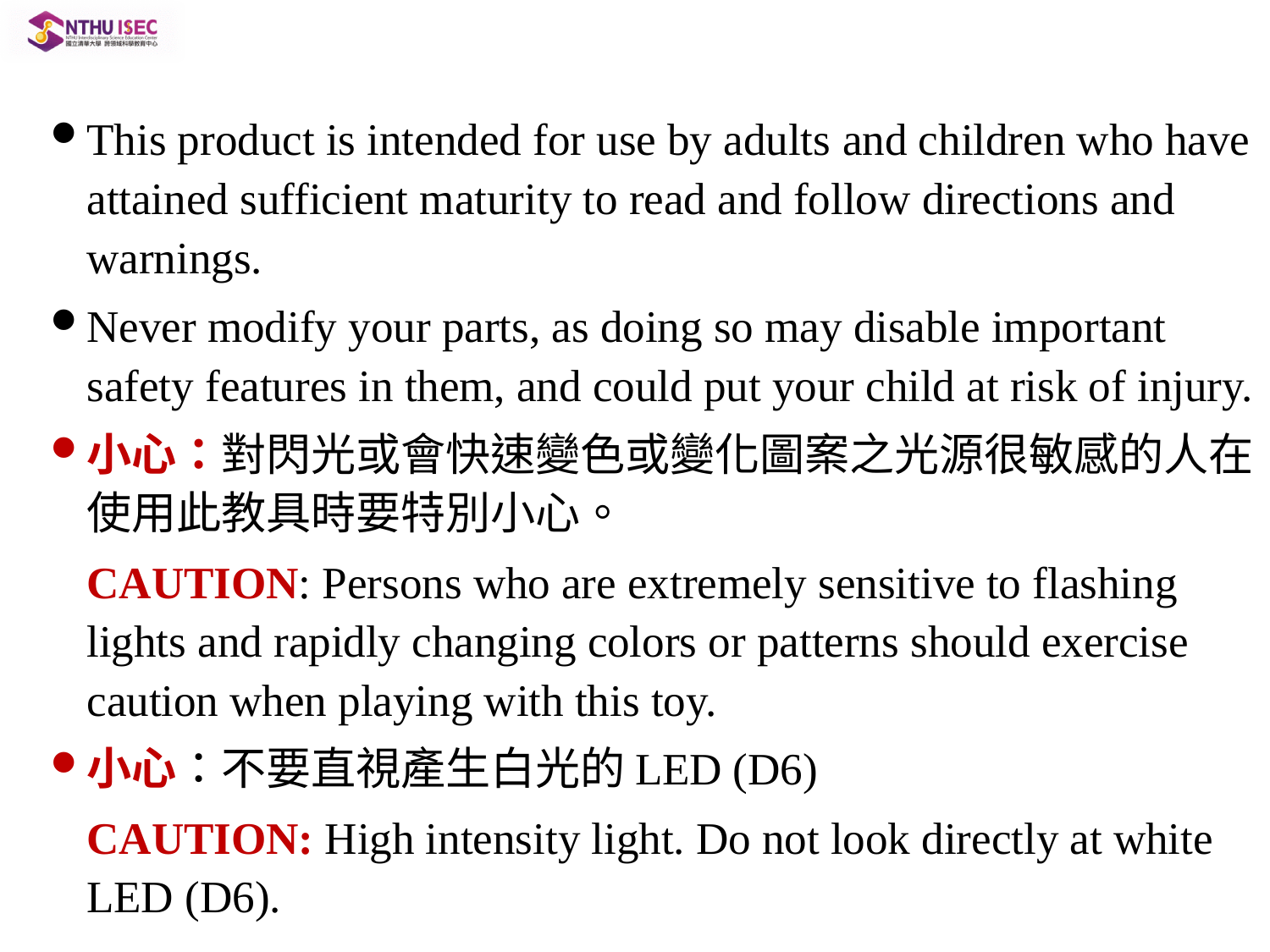

#
This product is intended for use by adults and children who have attained sufficient maturity to read and follow directions and warnings.
Never modify your parts, as doing so may disable important safety features in them, and could put your child at risk of injury.
小心：對閃光或會快速變色或變化圖案之光源很敏感的人在使用此教具時要特別小心。
CAUTION: Persons who are extremely sensitive to flashing lights and rapidly changing colors or patterns should exercise caution when playing with this toy.
小心：不要直視產生白光的LED (D6)
CAUTION: High intensity light. Do not look directly at white LED (D6).